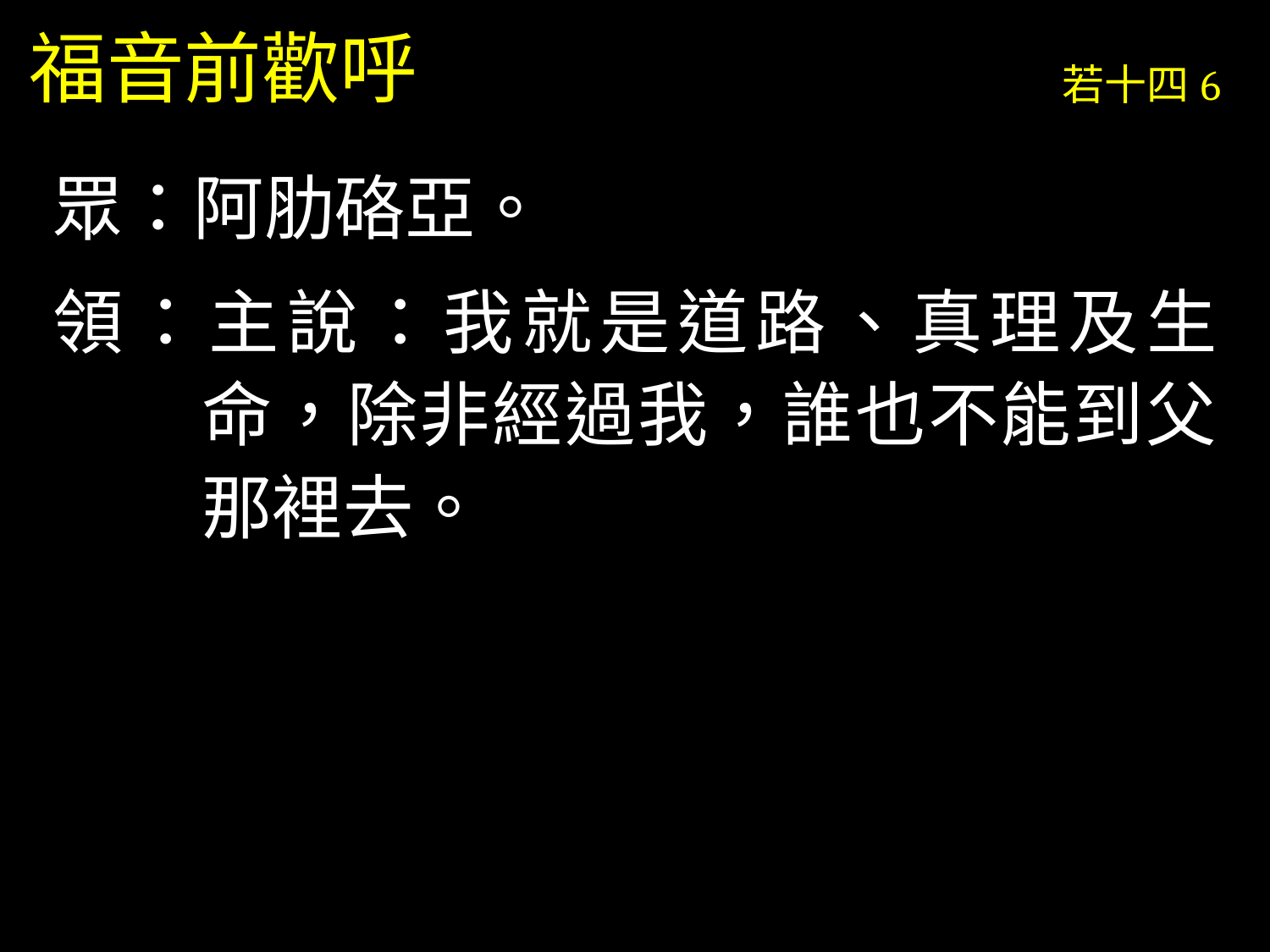

福音前歡呼
若十四6
眾：阿肋硌亞。
領：主說：我就是道路、真理及生命，除非經過我，誰也不能到父那裡去。